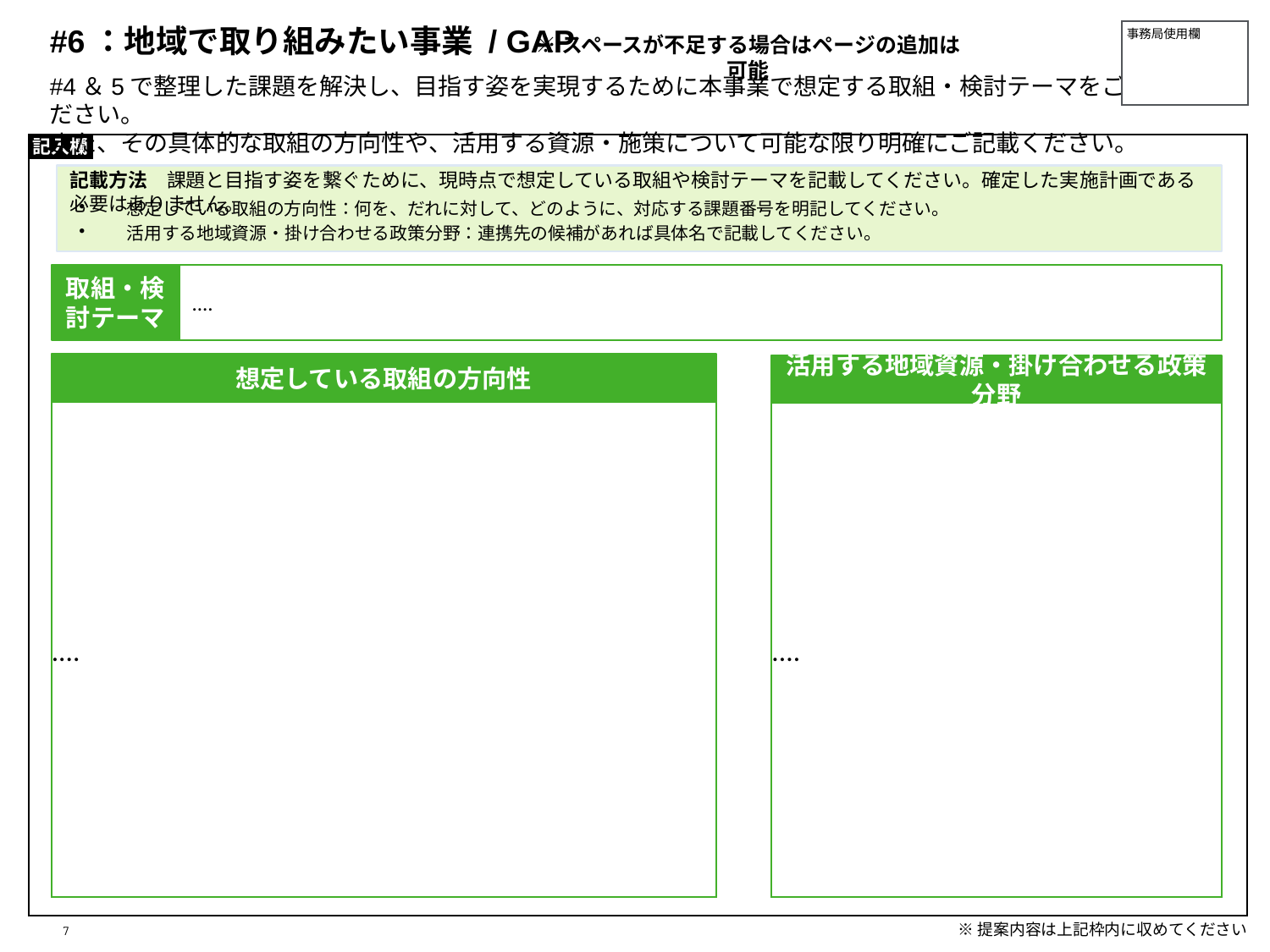

#6：地域で取り組みたい事業 / GAP
事務局使用欄

※スペースが不足する場合はページの追加は可能
# #4＆5で整理した課題を解決し、目指す姿を実現するために本事業で想定する取組・検討テーマをご記入ください。 また、その具体的な取組の方向性や、活用する資源・施策について可能な限り明確にご記載ください。

記載方法　課題と目指す姿を繋ぐために、現時点で想定している取組や検討テーマを記載してください。確定した実施計画である必要はありません。
想定している取組の方向性：何を、だれに対して、どのように、対応する課題番号を明記してください。
活用する地域資源・掛け合わせる政策分野：連携先の候補があれば具体名で記載してください。
取組・検討テーマ
....
想定している取組の方向性
活用する地域資源・掛け合わせる政策分野
....
....
7